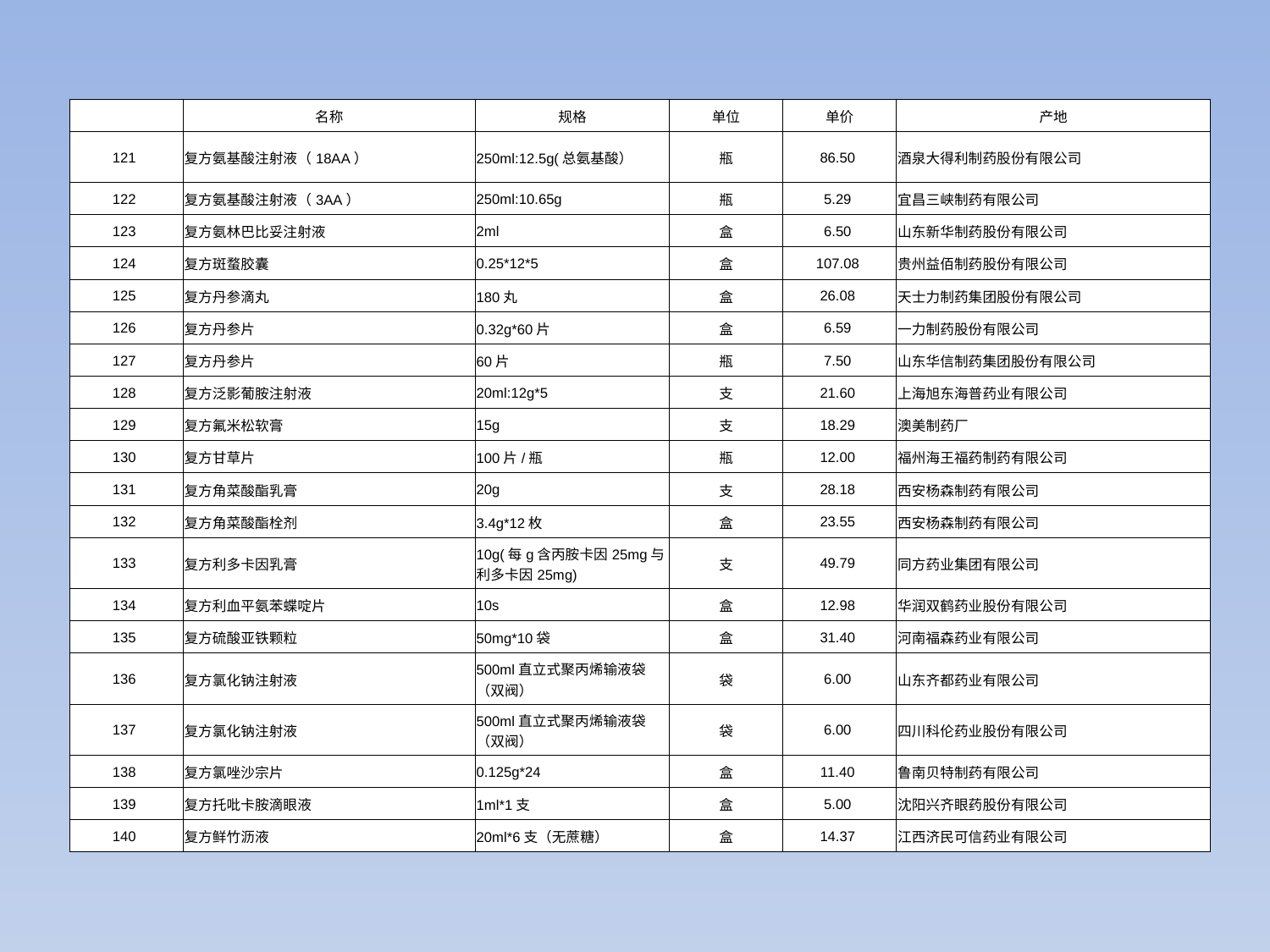

|  | 名称 | 规格 | 单位 | 单价 | 产地 |
| --- | --- | --- | --- | --- | --- |
| 121 | 复方氨基酸注射液（18AA） | 250ml:12.5g(总氨基酸） | 瓶 | 86.50 | 酒泉大得利制药股份有限公司 |
| 122 | 复方氨基酸注射液（3AA） | 250ml:10.65g | 瓶 | 5.29 | 宜昌三峡制药有限公司 |
| 123 | 复方氨林巴比妥注射液 | 2ml | 盒 | 6.50 | 山东新华制药股份有限公司 |
| 124 | 复方斑蝥胶囊 | 0.25\*12\*5 | 盒 | 107.08 | 贵州益佰制药股份有限公司 |
| 125 | 复方丹参滴丸 | 180丸 | 盒 | 26.08 | 天士力制药集团股份有限公司 |
| 126 | 复方丹参片 | 0.32g\*60片 | 盒 | 6.59 | 一力制药股份有限公司 |
| 127 | 复方丹参片 | 60片 | 瓶 | 7.50 | 山东华信制药集团股份有限公司 |
| 128 | 复方泛影葡胺注射液 | 20ml:12g\*5 | 支 | 21.60 | 上海旭东海普药业有限公司 |
| 129 | 复方氟米松软膏 | 15g | 支 | 18.29 | 澳美制药厂 |
| 130 | 复方甘草片 | 100片/瓶 | 瓶 | 12.00 | 福州海王福药制药有限公司 |
| 131 | 复方角菜酸酯乳膏 | 20g | 支 | 28.18 | 西安杨森制药有限公司 |
| 132 | 复方角菜酸酯栓剂 | 3.4g\*12枚 | 盒 | 23.55 | 西安杨森制药有限公司 |
| 133 | 复方利多卡因乳膏 | 10g(每g含丙胺卡因25mg与利多卡因25mg) | 支 | 49.79 | 同方药业集团有限公司 |
| 134 | 复方利血平氨苯蝶啶片 | 10s | 盒 | 12.98 | 华润双鹤药业股份有限公司 |
| 135 | 复方硫酸亚铁颗粒 | 50mg\*10袋 | 盒 | 31.40 | 河南福森药业有限公司 |
| 136 | 复方氯化钠注射液 | 500ml直立式聚丙烯输液袋（双阀） | 袋 | 6.00 | 山东齐都药业有限公司 |
| 137 | 复方氯化钠注射液 | 500ml直立式聚丙烯输液袋（双阀） | 袋 | 6.00 | 四川科伦药业股份有限公司 |
| 138 | 复方氯唑沙宗片 | 0.125g\*24 | 盒 | 11.40 | 鲁南贝特制药有限公司 |
| 139 | 复方托吡卡胺滴眼液 | 1ml\*1支 | 盒 | 5.00 | 沈阳兴齐眼药股份有限公司 |
| 140 | 复方鲜竹沥液 | 20ml\*6支（无蔗糖） | 盒 | 14.37 | 江西济民可信药业有限公司 |